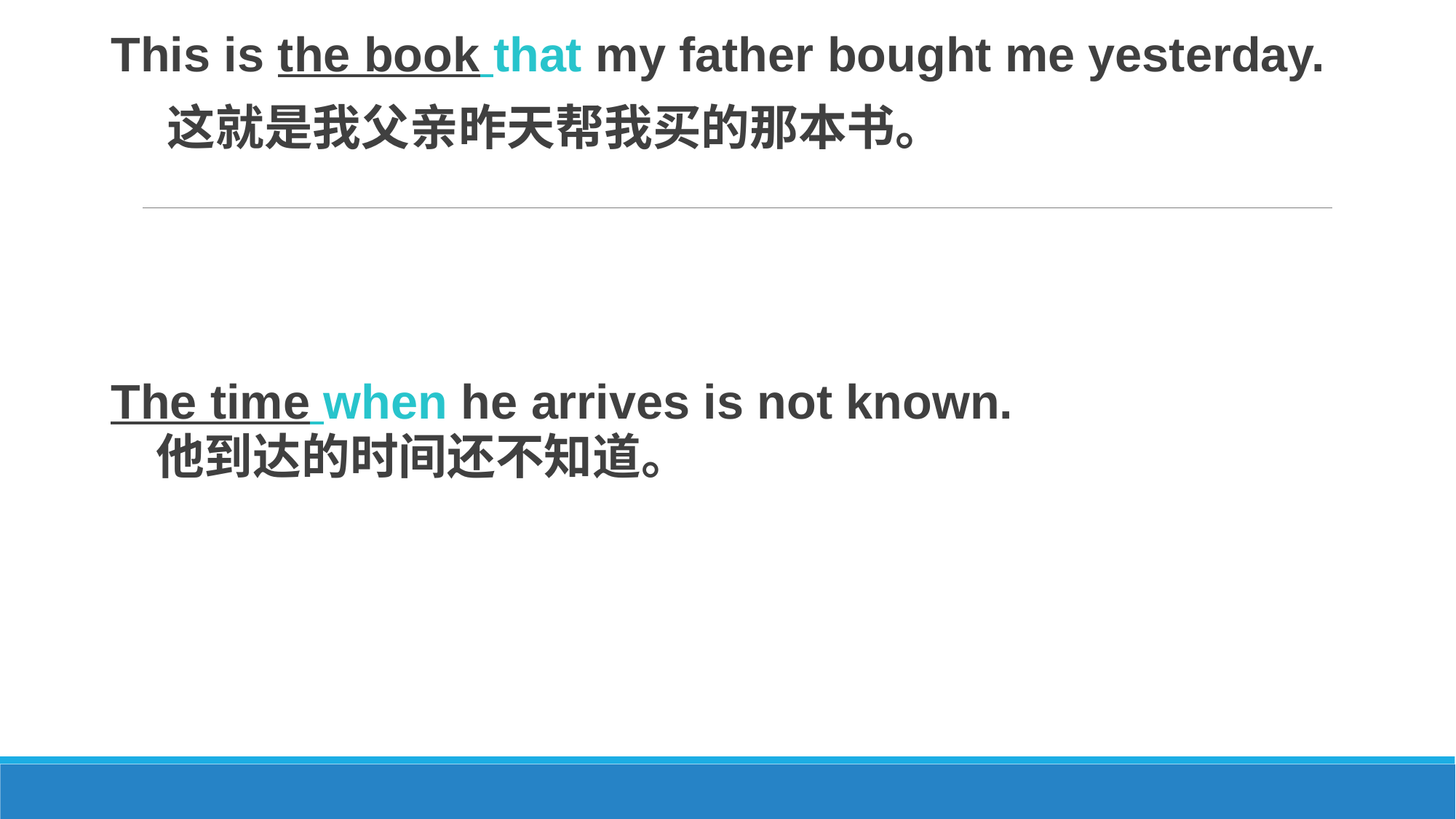

This is the book that my father bought me yesterday.
     这就是我父亲昨天帮我买的那本书。

The time when he arrives is not known.
   他到达的时间还不知道。